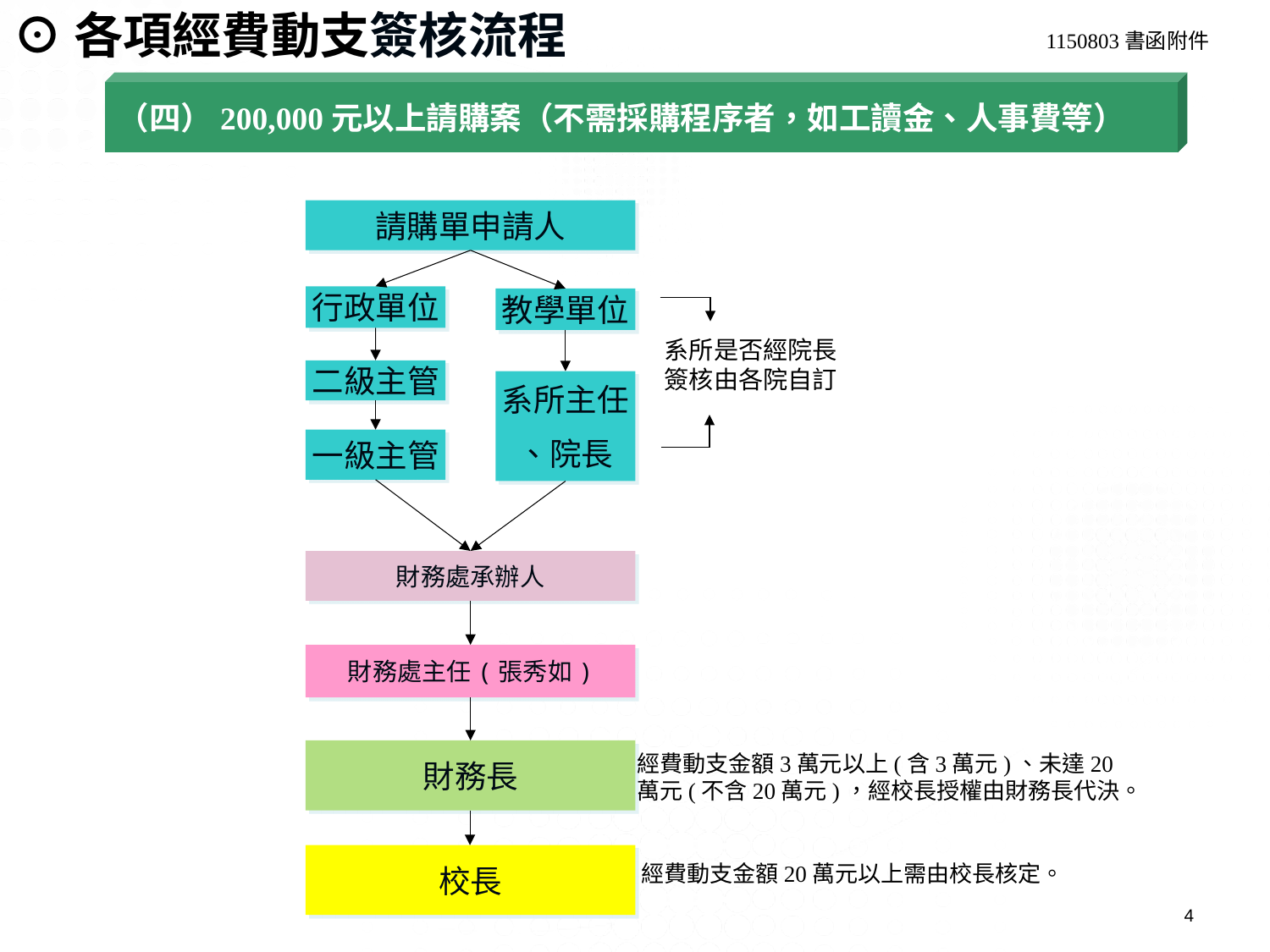

⊙各項經費動支簽核流程
1150803書函附件
（四）200,000元以上請購案（不需採購程序者，如工讀金、人事費等）
請購單申請人
行政單位
教學單位
系所是否經院長簽核由各院自訂
二級主管
系所主任
、院長
一級主管
財務處承辦人
財務處主任(張秀如)
財務長
經費動支金額3萬元以上(含3萬元)、未達20萬元(不含20萬元)，經校長授權由財務長代決。
校長
經費動支金額20萬元以上需由校長核定。
4